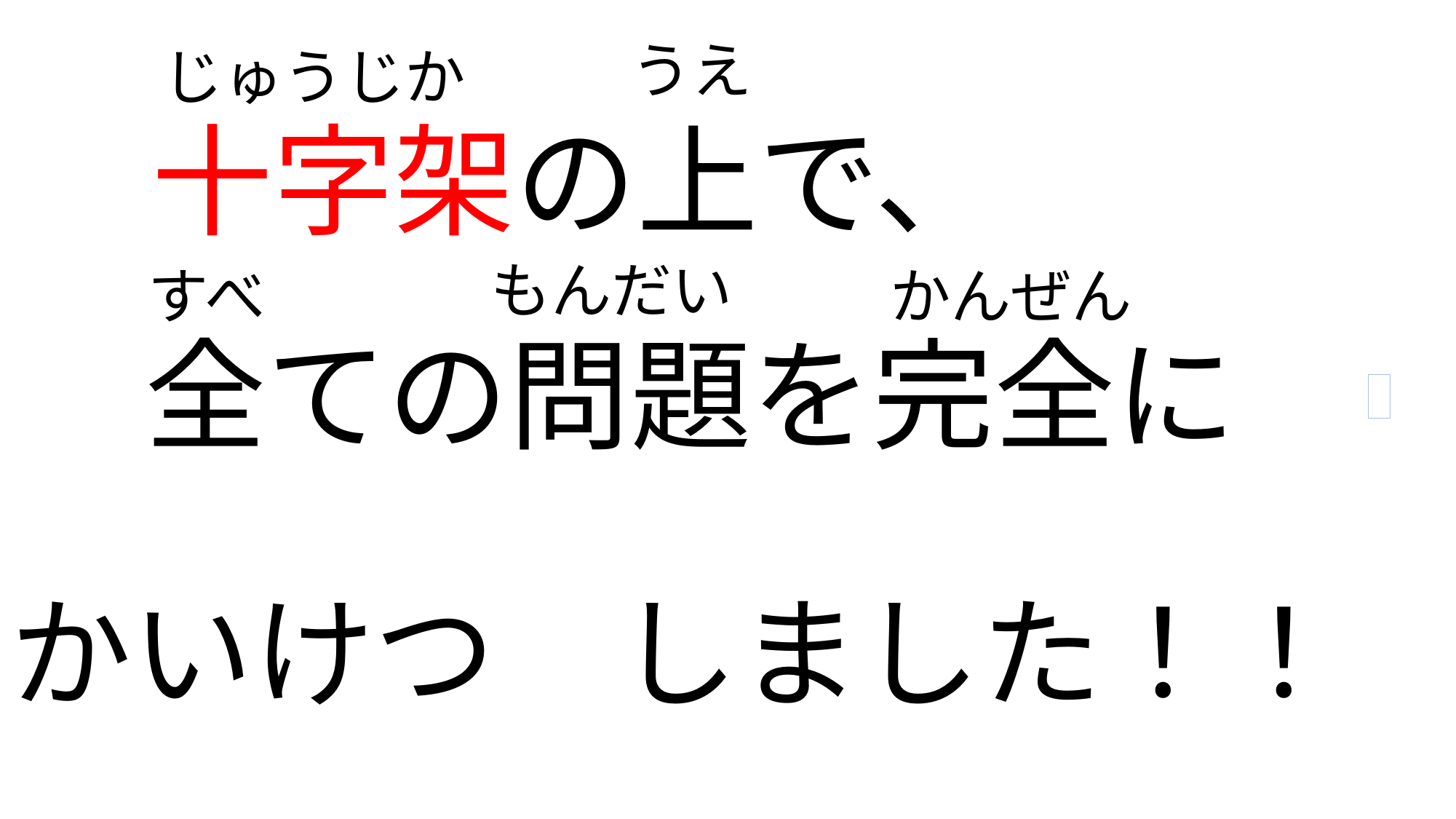

うえ
じゅうじか
十字架の上で、
もんだい
すべ
かんぜん
全ての問題を完全に

かいけつ決しました！！